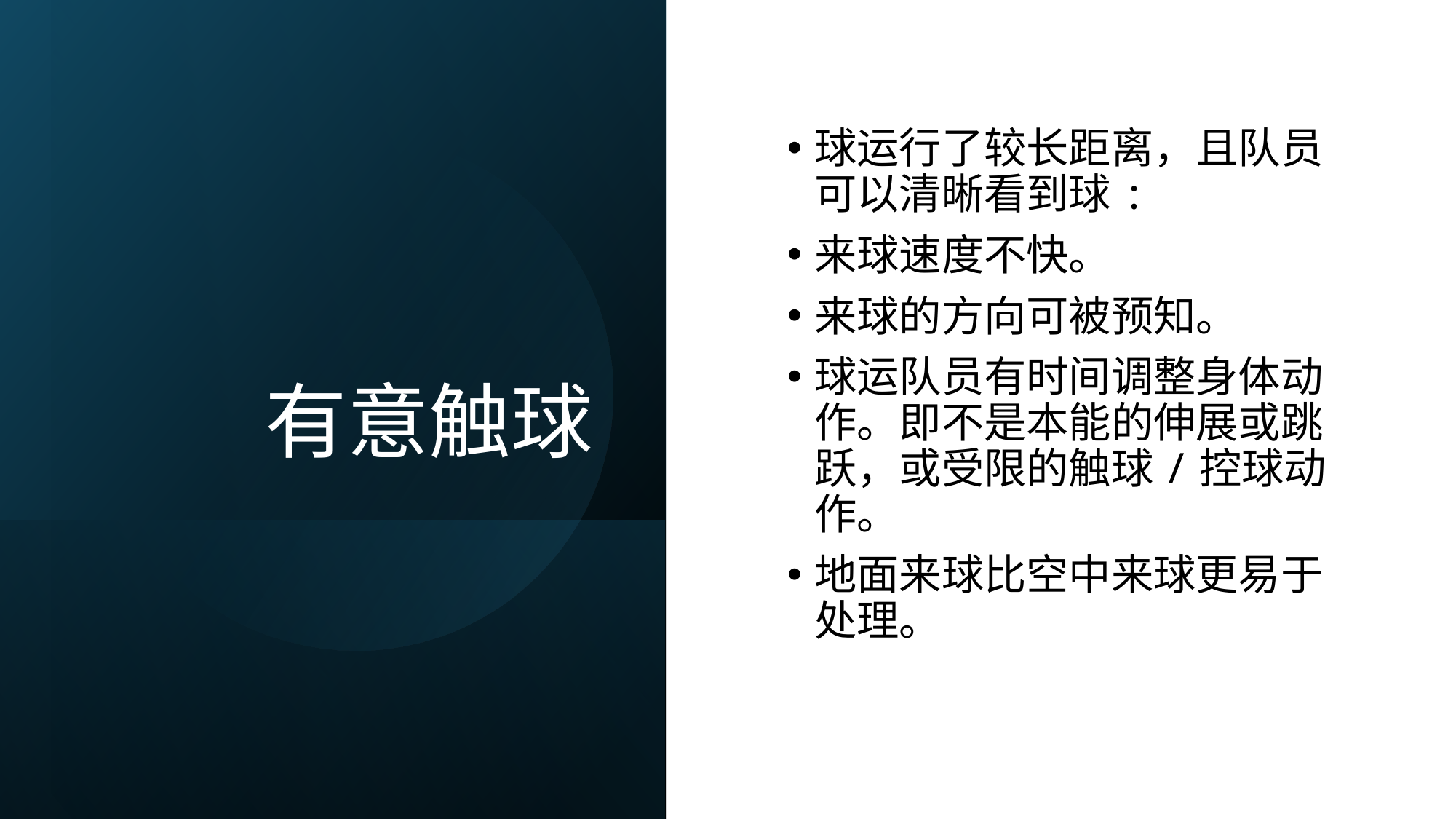

球运行了较长距离，且队员可以清晰看到球:
来球速度不快。
来球的方向可被预知。
球运队员有时间调整身体动作。即不是本能的伸展或跳跃，或受限的触球/控球动作。
地面来球比空中来球更易于处理。

# 有意触球